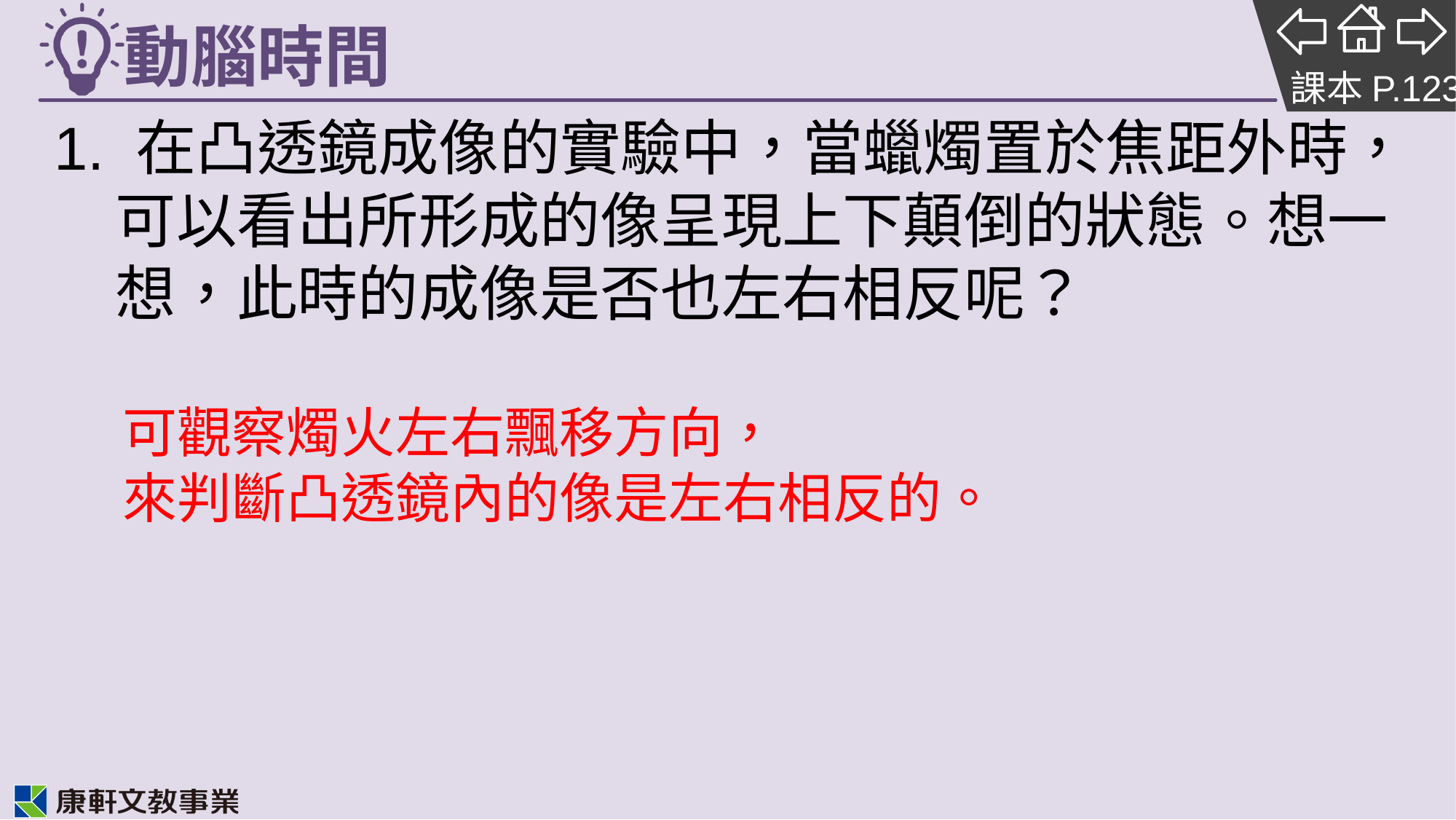

課本P.123
1. 在凸透鏡成像的實驗中，當蠟燭置於焦距外時，可以看出所形成的像呈現上下顛倒的狀態。想一想，此時的成像是否也左右相反呢？
可觀察燭火左右飄移方向，
來判斷凸透鏡內的像是左右相反的。